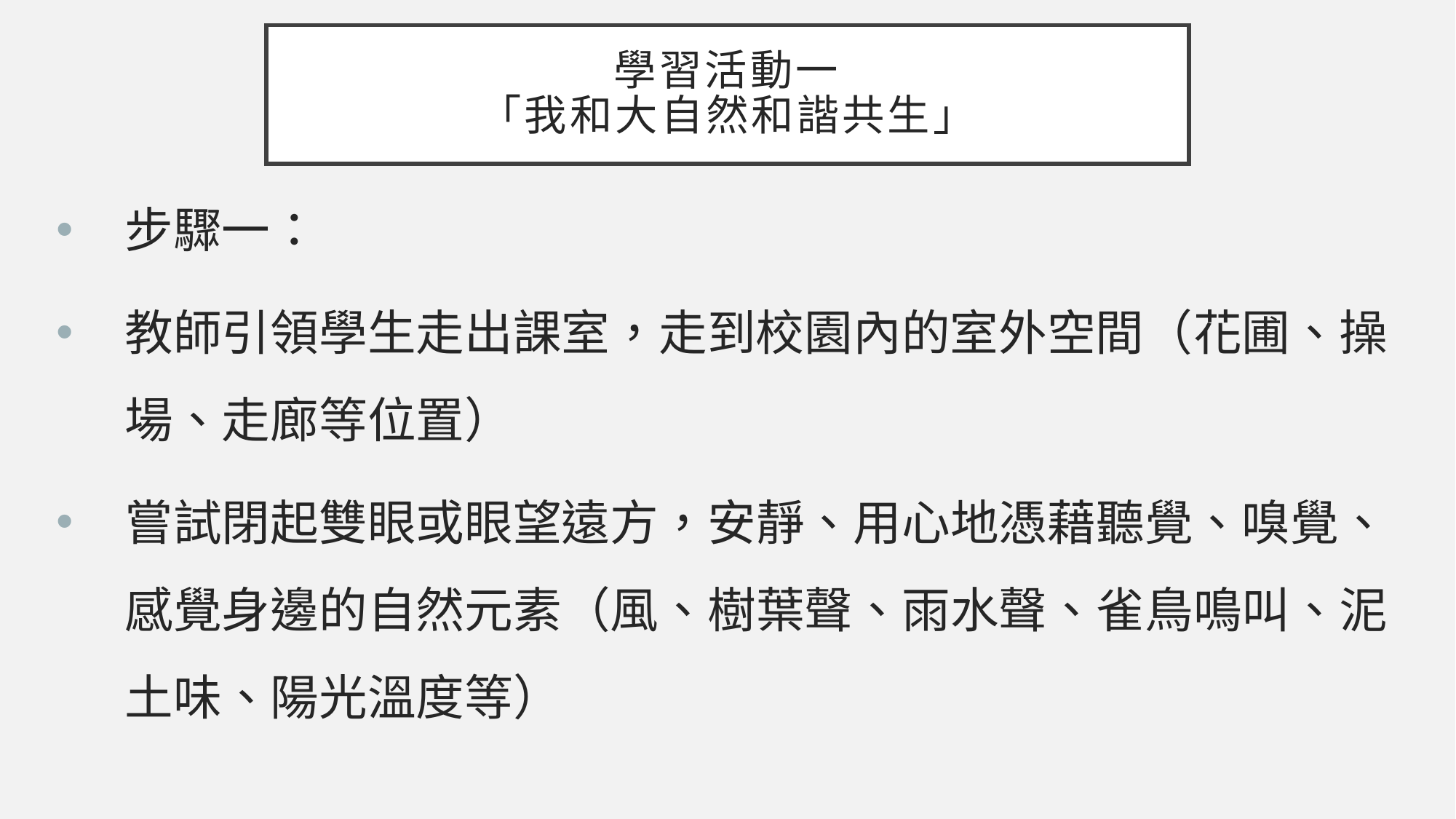

# 學習活動一 「我和大自然和諧共生」
步驟一：
教師引領學生走出課室，走到校園內的室外空間（花圃、操場、走廊等位置）
嘗試閉起雙眼或眼望遠方，安靜、用心地憑藉聽覺、嗅覺、感覺身邊的自然元素（風、樹葉聲、雨水聲、雀鳥鳴叫、泥土味、陽光溫度等）